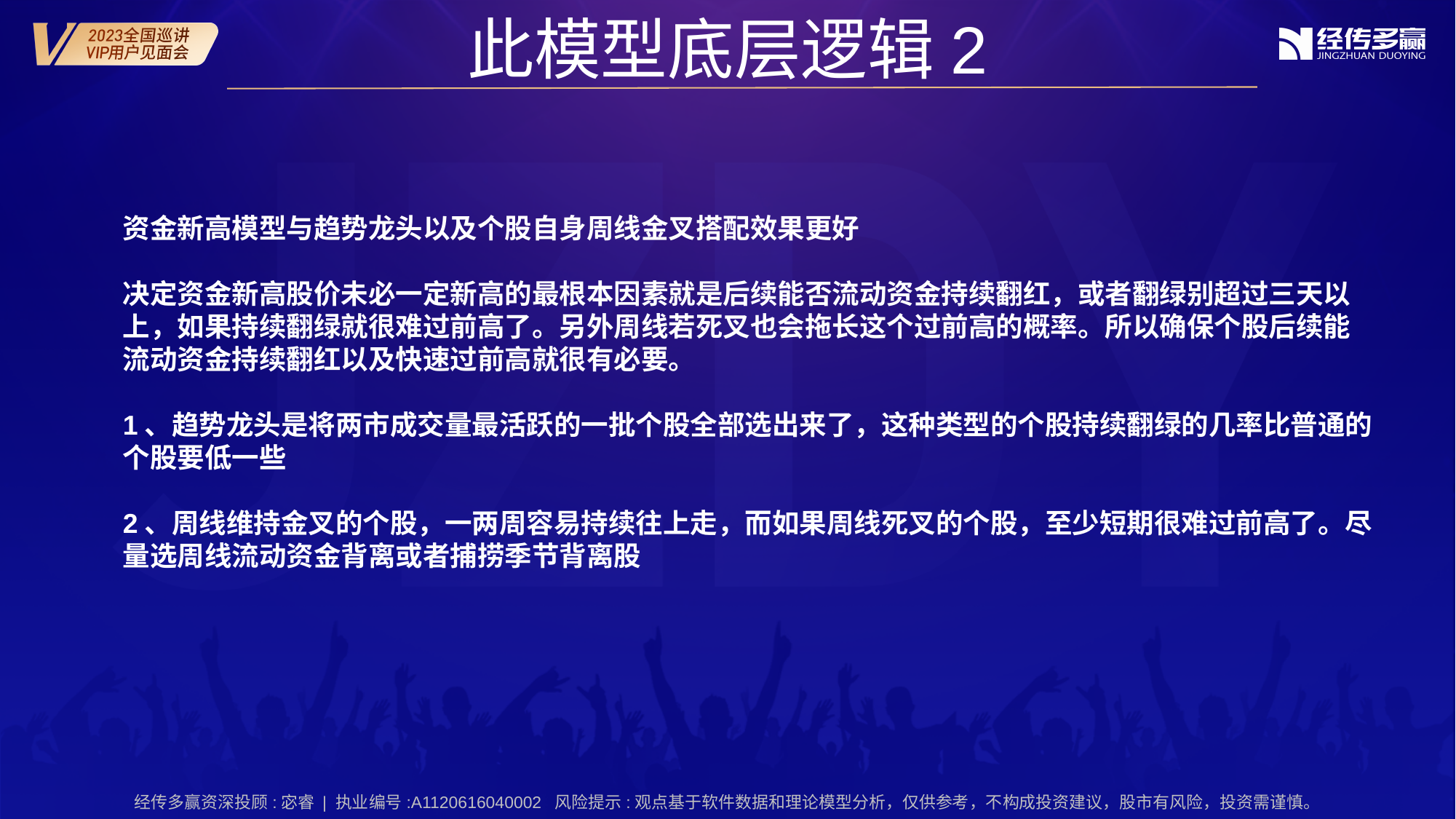

此模型底层逻辑2
资金新高模型与趋势龙头以及个股自身周线金叉搭配效果更好

决定资金新高股价未必一定新高的最根本因素就是后续能否流动资金持续翻红，或者翻绿别超过三天以上，如果持续翻绿就很难过前高了。另外周线若死叉也会拖长这个过前高的概率。所以确保个股后续能流动资金持续翻红以及快速过前高就很有必要。

1、趋势龙头是将两市成交量最活跃的一批个股全部选出来了，这种类型的个股持续翻绿的几率比普通的个股要低一些

2、周线维持金叉的个股，一两周容易持续往上走，而如果周线死叉的个股，至少短期很难过前高了。尽量选周线流动资金背离或者捕捞季节背离股